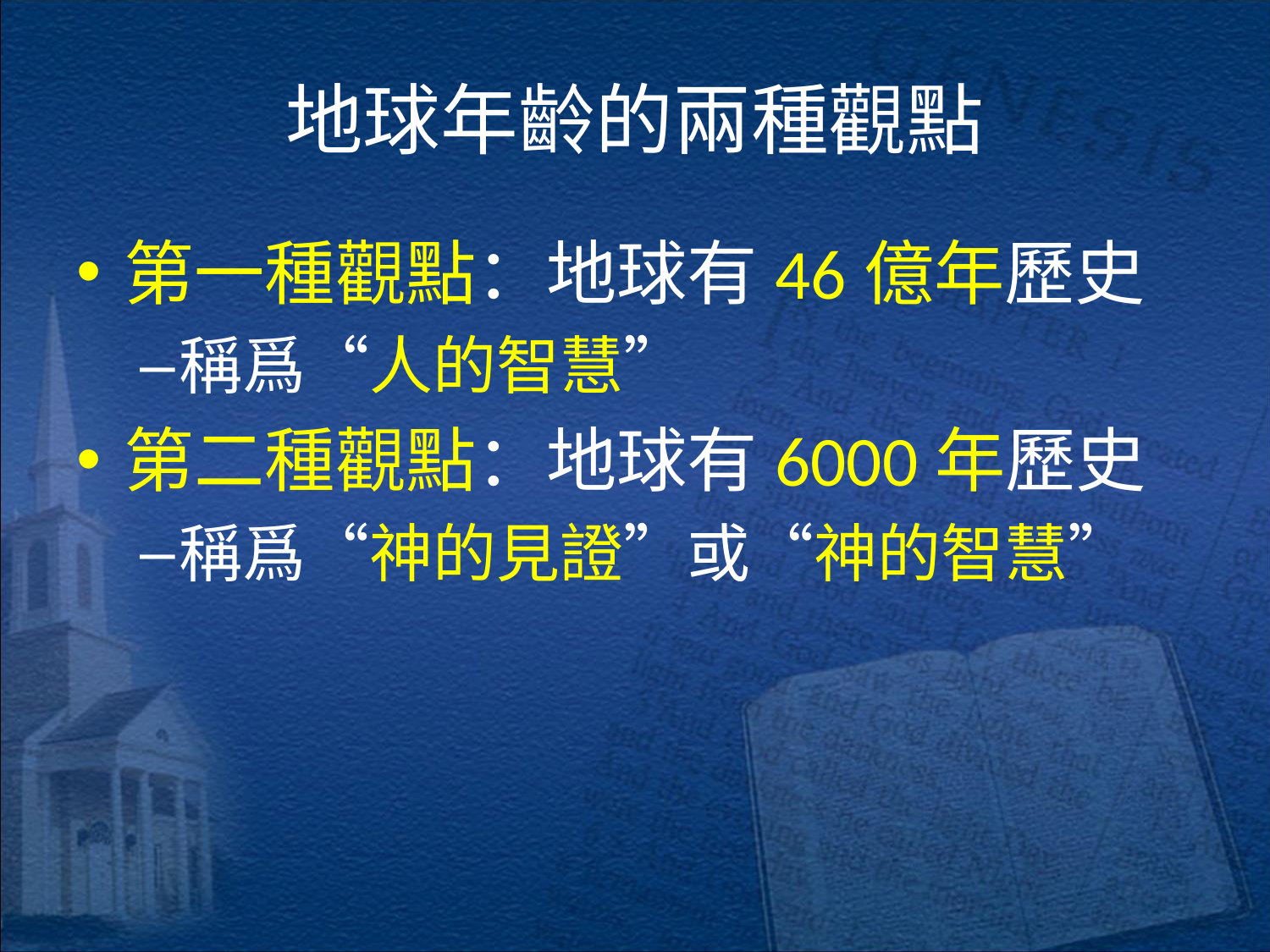

# 地球年齡的兩種觀點
第一種觀點：地球有46億年歷史
稱爲“人的智慧”
第二種觀點：地球有6000年歷史
稱爲“神的見證”或“神的智慧”